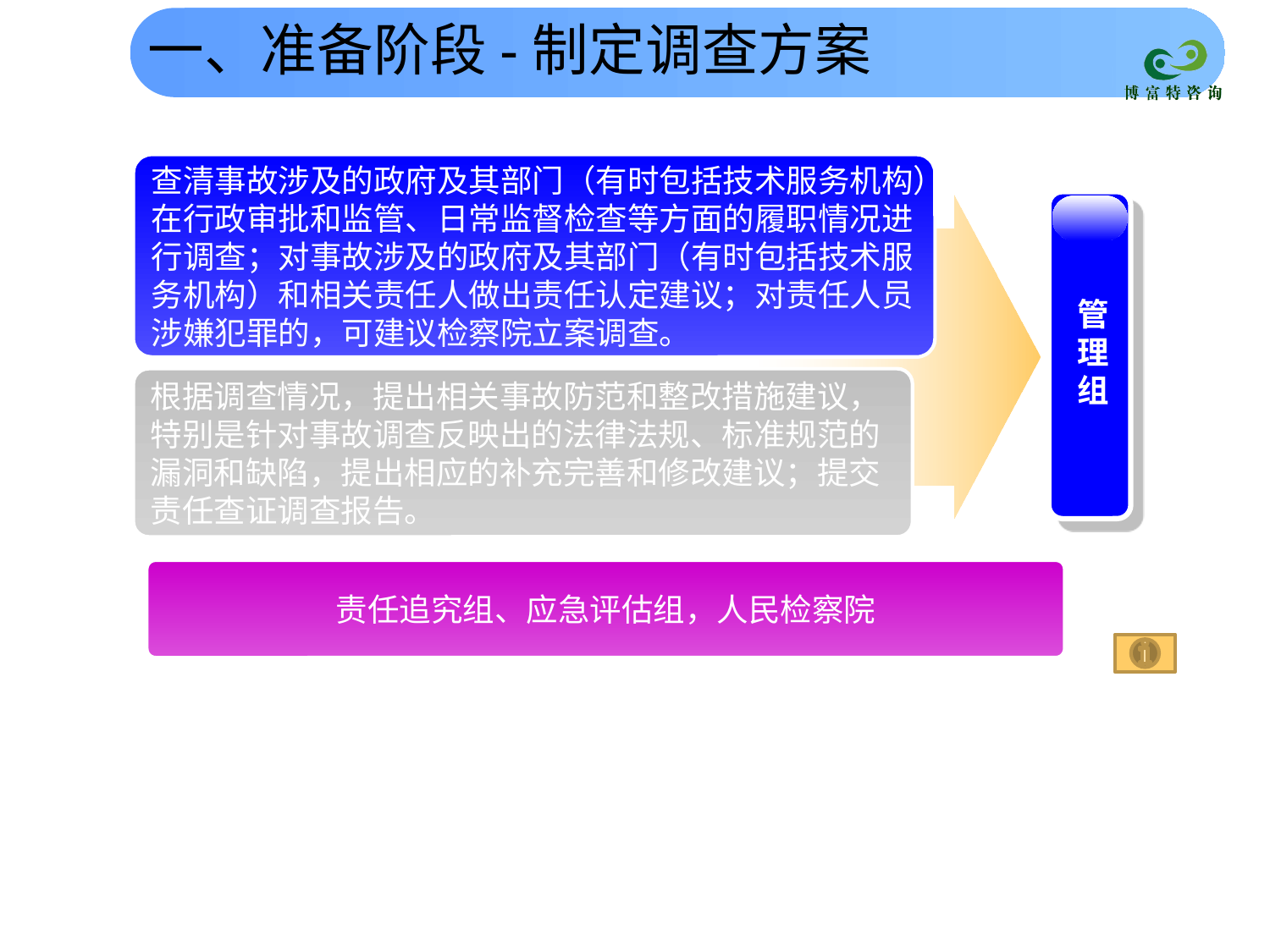

一、准备阶段-制定调查方案
查清事故涉及的政府及其部门（有时包括技术服务机构）
在行政审批和监管、日常监督检查等方面的履职情况进
行调查；对事故涉及的政府及其部门（有时包括技术服
务机构）和相关责任人做出责任认定建议；对责任人员
涉嫌犯罪的，可建议检察院立案调查。

管
理组
根据调查情况，提出相关事故防范和整改措施建议，
特别是针对事故调查反映出的法律法规、标准规范的
漏洞和缺陷，提出相应的补充完善和修改建议；提交
责任查证调查报告。
责任追究组、应急评估组，人民检察院